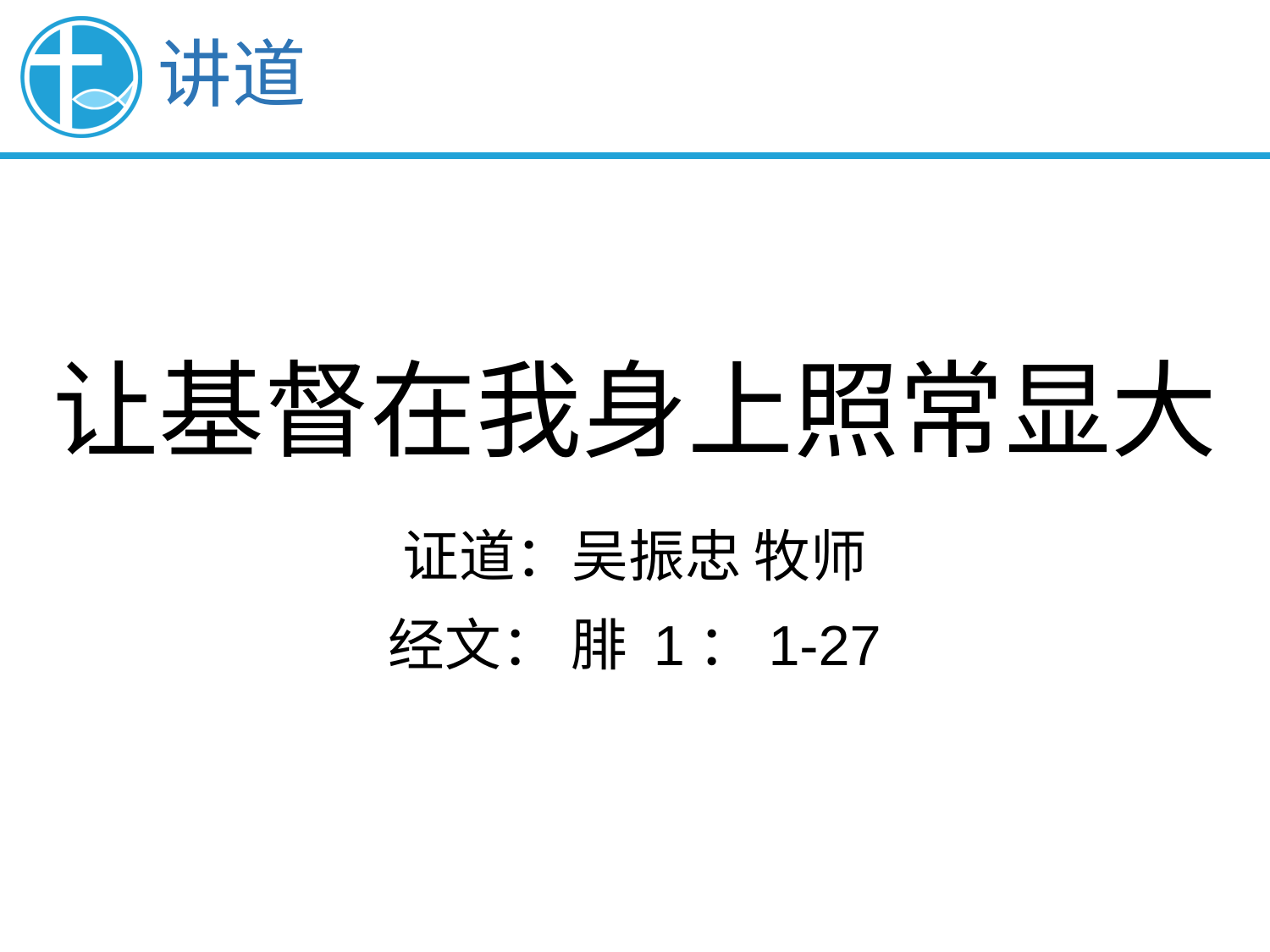

讲道
让基督在我身上照常显大
证道：吴振忠 牧师
经文： 腓 1：1-27